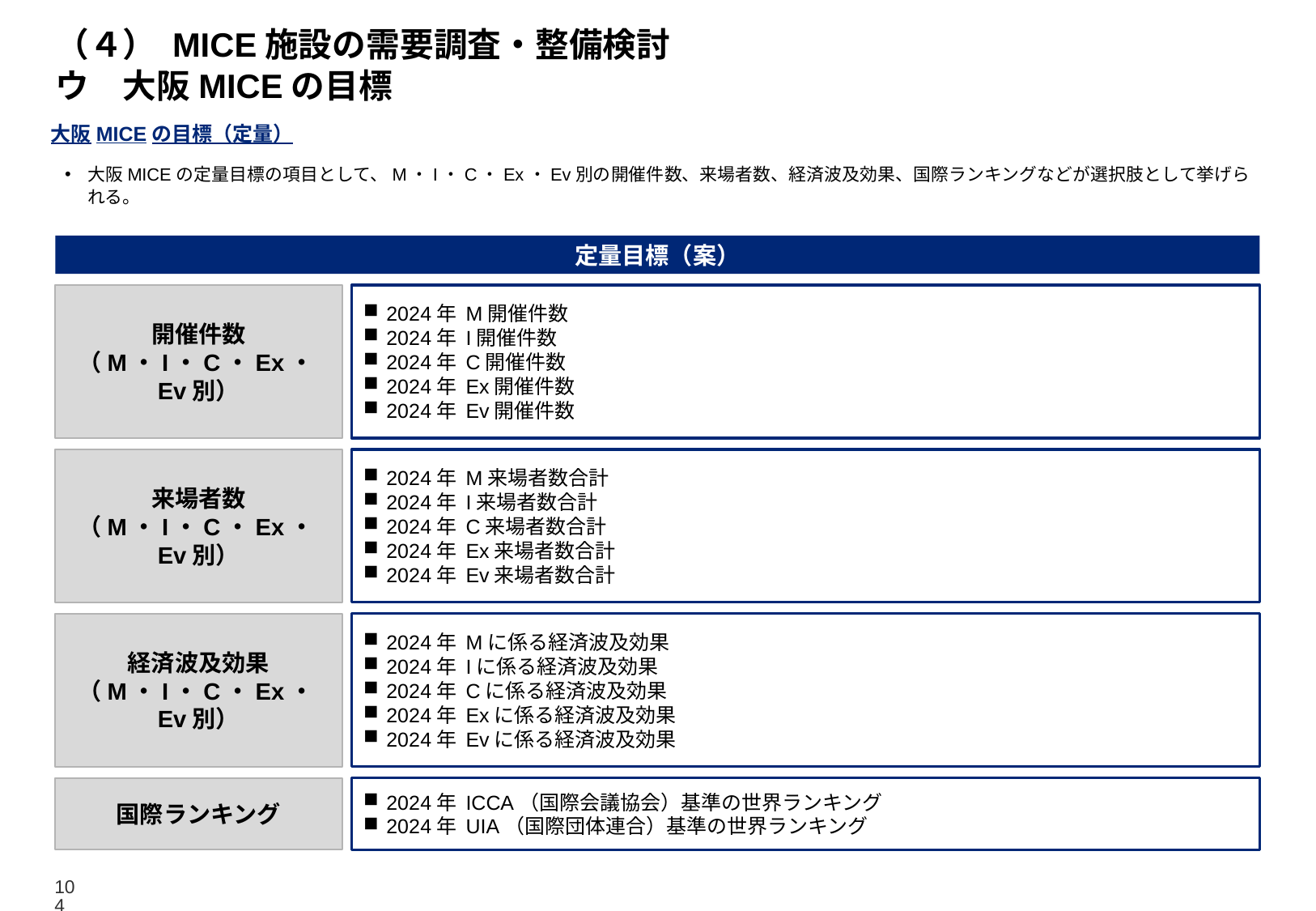

# （４） MICE施設の需要調査・整備検討 ウ　大阪MICEの目標
大阪MICEの目標（定量）
大阪MICEの定量目標の項目として、M・I・C・Ex・Ev別の開催件数、来場者数、経済波及効果、国際ランキングなどが選択肢として挙げられる。
定量目標（案）
開催件数
（M・I・C・Ex・Ev別）
2024年 M開催件数
2024年 I開催件数
2024年 C開催件数
2024年 Ex開催件数
2024年 Ev開催件数
来場者数
（M・I・C・Ex・Ev別）
2024年 M来場者数合計
2024年 I来場者数合計
2024年 C来場者数合計
2024年 Ex来場者数合計
2024年 Ev来場者数合計
経済波及効果
（M・I・C・Ex・Ev別）
2024年 Mに係る経済波及効果
2024年 Iに係る経済波及効果
2024年 Cに係る経済波及効果
2024年 Exに係る経済波及効果
2024年 Evに係る経済波及効果
国際ランキング
2024年 ICCA（国際会議協会）基準の世界ランキング
2024年 UIA（国際団体連合）基準の世界ランキング
104